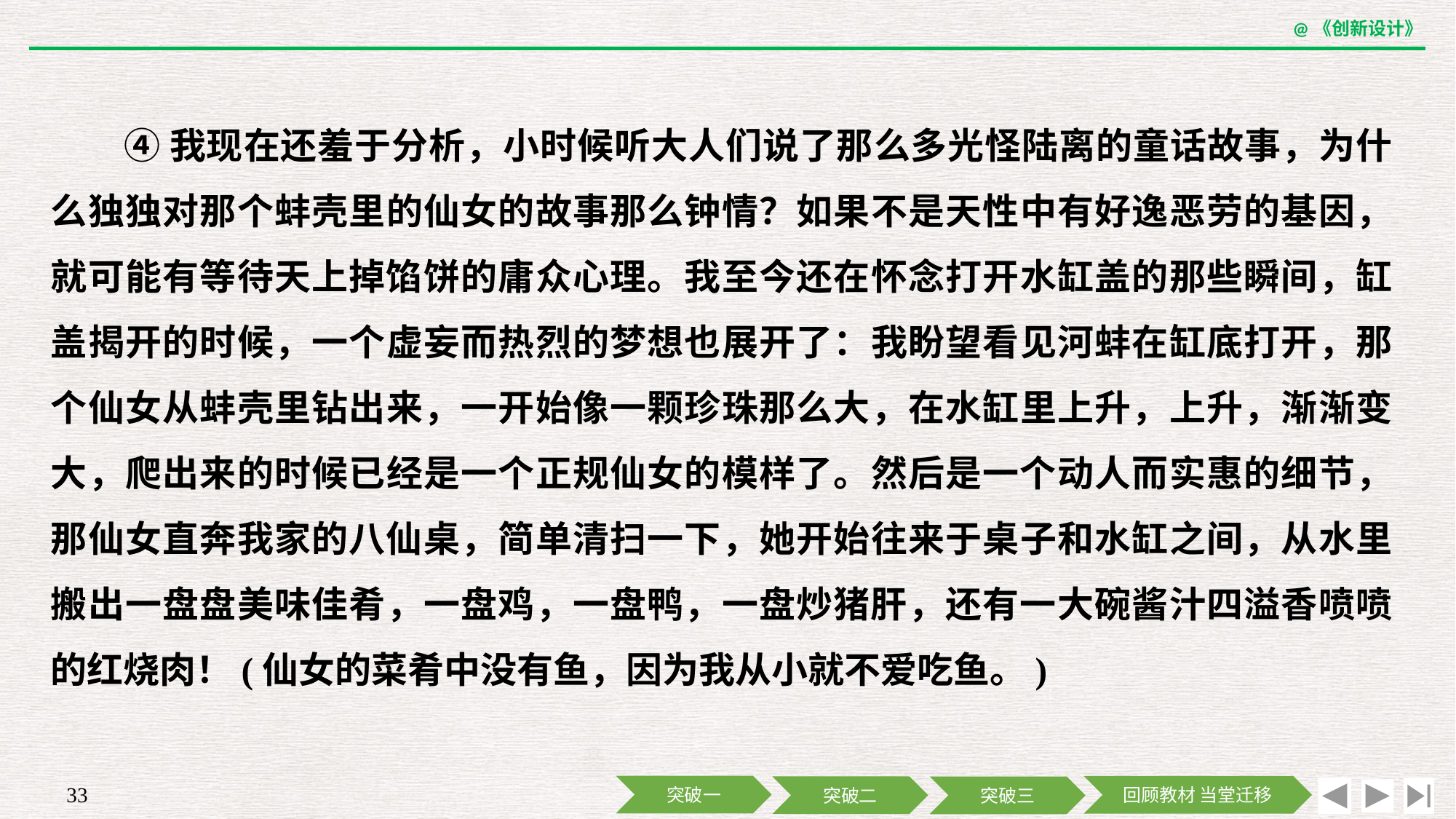

④我现在还羞于分析，小时候听大人们说了那么多光怪陆离的童话故事，为什么独独对那个蚌壳里的仙女的故事那么钟情？如果不是天性中有好逸恶劳的基因，就可能有等待天上掉馅饼的庸众心理。我至今还在怀念打开水缸盖的那些瞬间，缸盖揭开的时候，一个虚妄而热烈的梦想也展开了：我盼望看见河蚌在缸底打开，那个仙女从蚌壳里钻出来，一开始像一颗珍珠那么大，在水缸里上升，上升，渐渐变大，爬出来的时候已经是一个正规仙女的模样了。然后是一个动人而实惠的细节，那仙女直奔我家的八仙桌，简单清扫一下，她开始往来于桌子和水缸之间，从水里搬出一盘盘美味佳肴，一盘鸡，一盘鸭，一盘炒猪肝，还有一大碗酱汁四溢香喷喷的红烧肉！(仙女的菜肴中没有鱼，因为我从小就不爱吃鱼。)